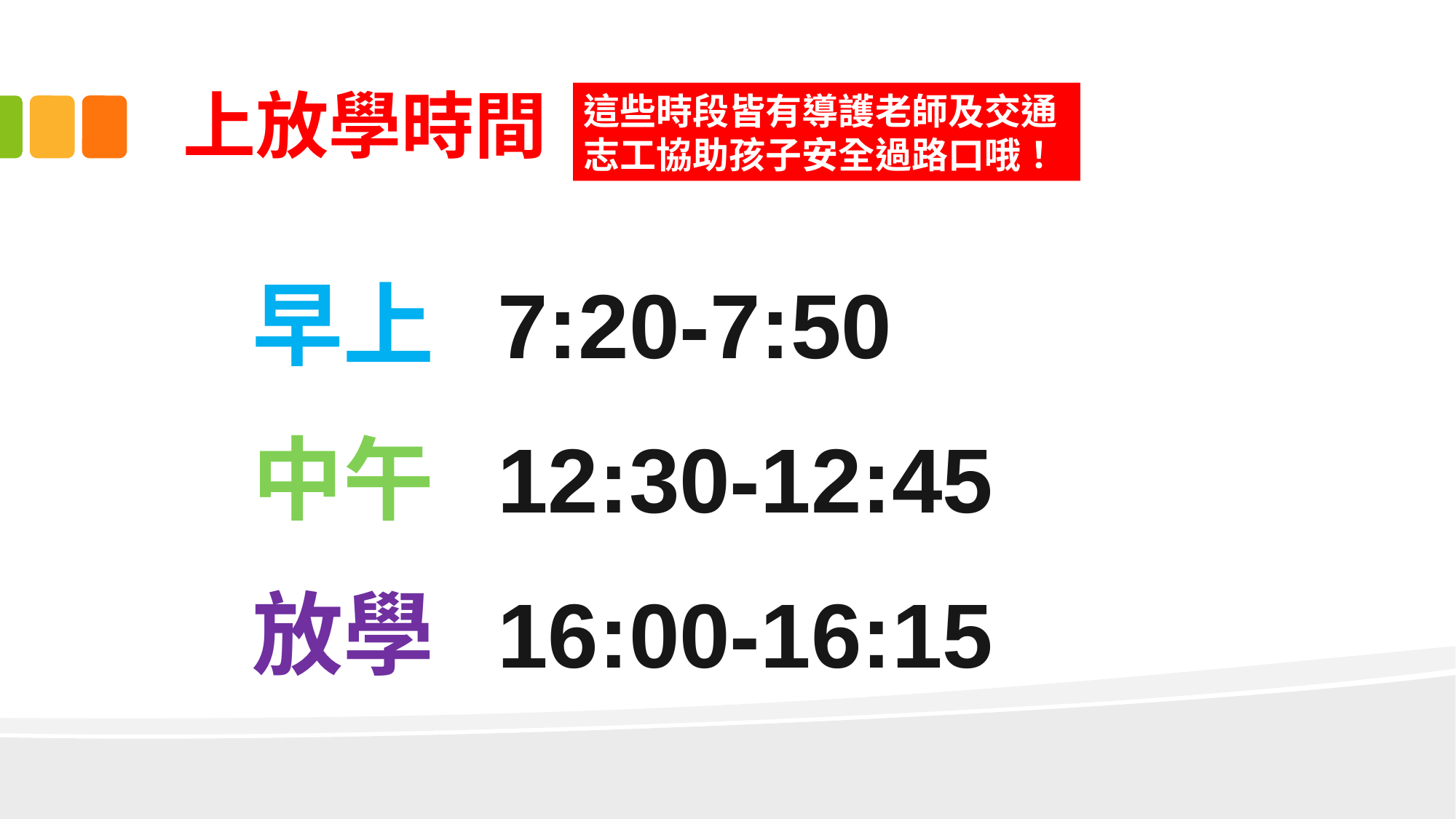

上放學時間
這些時段皆有導護老師及交通志工協助孩子安全過路口哦！
早上  7:20-7:50
中午  12:30-12:45
放學  16:00-16:15